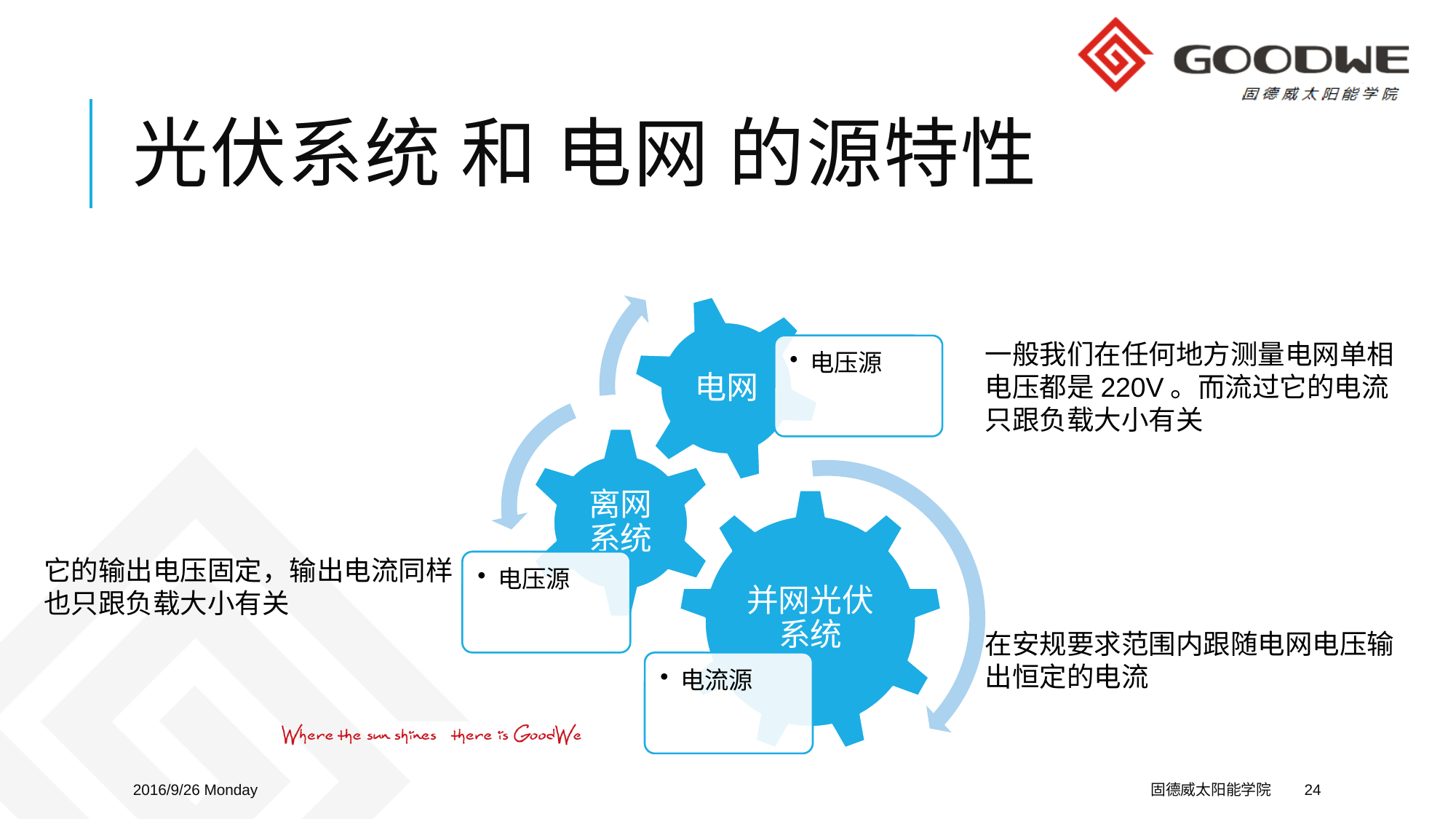

# 光伏系统 和 电网 的源特性
并网光伏系统
电流源
离网系统
电压源
电网
电压源
一般我们在任何地方测量电网单相电压都是220V。而流过它的电流只跟负载大小有关
它的输出电压固定，输出电流同样也只跟负载大小有关
在安规要求范围内跟随电网电压输出恒定的电流
2016/9/26 Monday
固德威太阳能学院
24